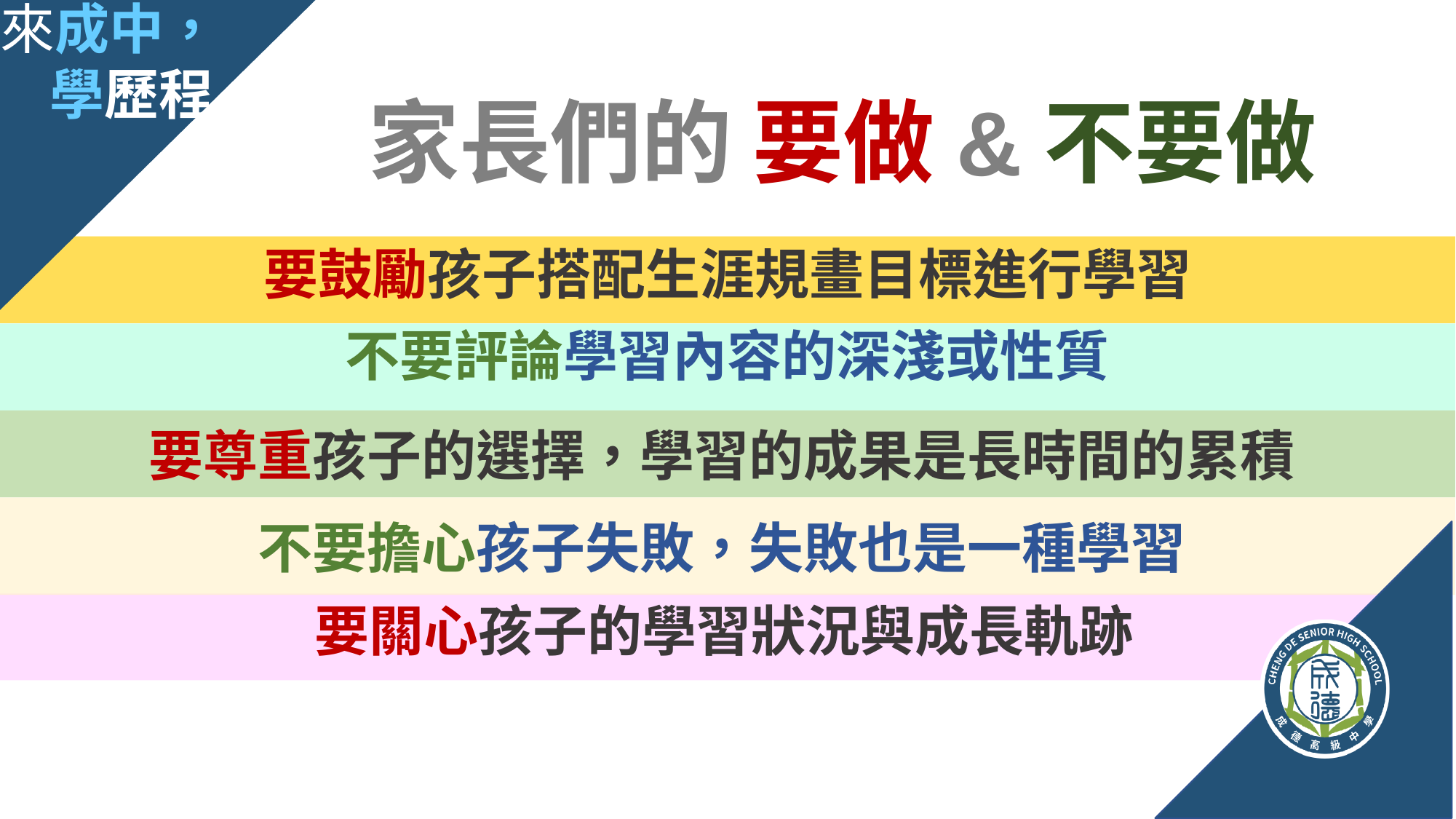

來成中，
   學歷程
家長們的 要做&不要做
# 要鼓勵孩子搭配生涯規畫目標進行學習
不要評論學習內容的深淺或性質
要尊重孩子的選擇，學習的成果是長時間的累積
不要擔心孩子失敗，失敗也是一種學習

要關心孩子的學習狀況與成長軌跡